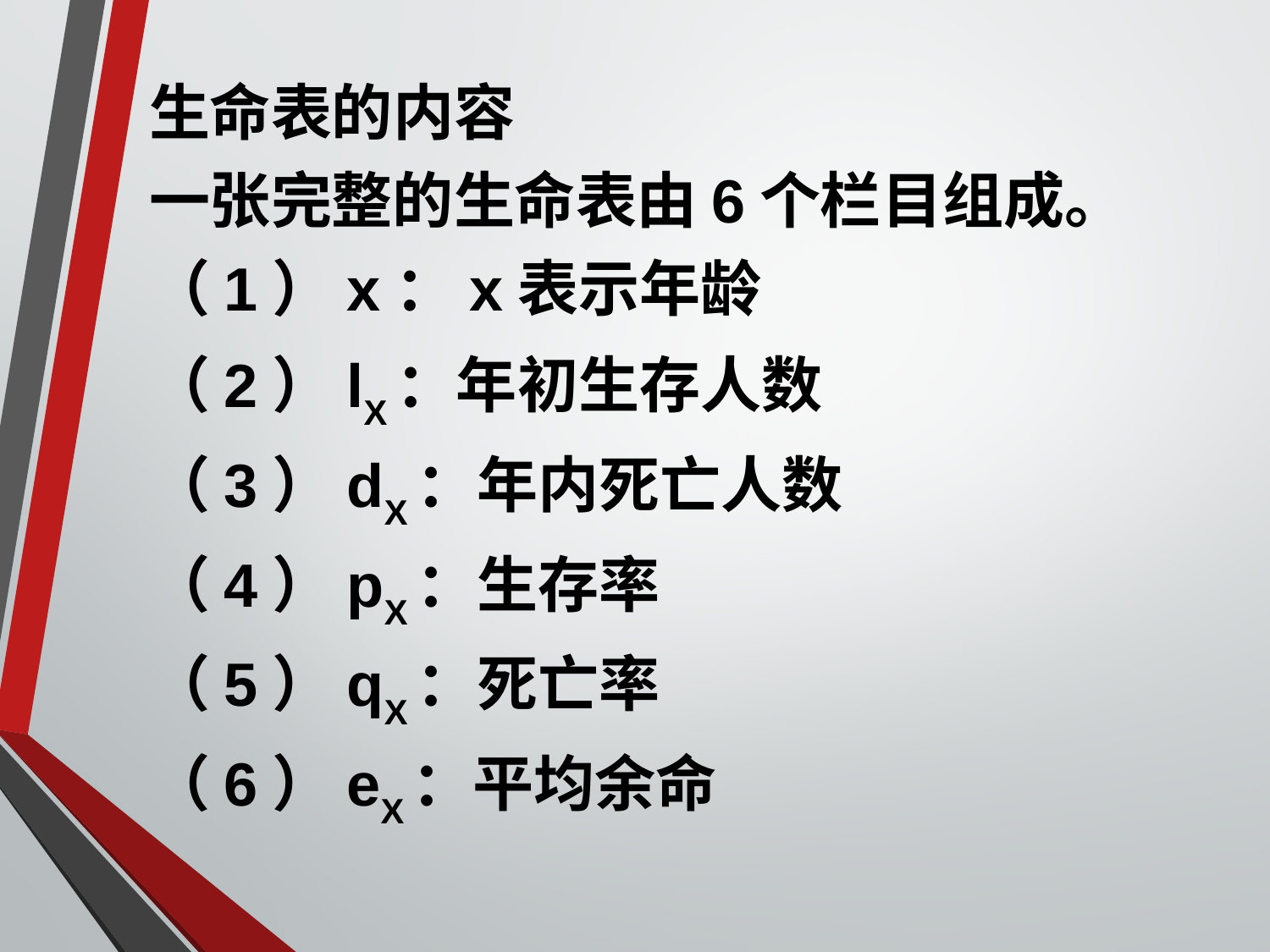

生命表的内容
一张完整的生命表由6个栏目组成。
（1）x：x表示年龄
（2）lX：年初生存人数
（3）dX：年内死亡人数
（4）pX：生存率
（5）qX：死亡率
（6）eX：平均余命